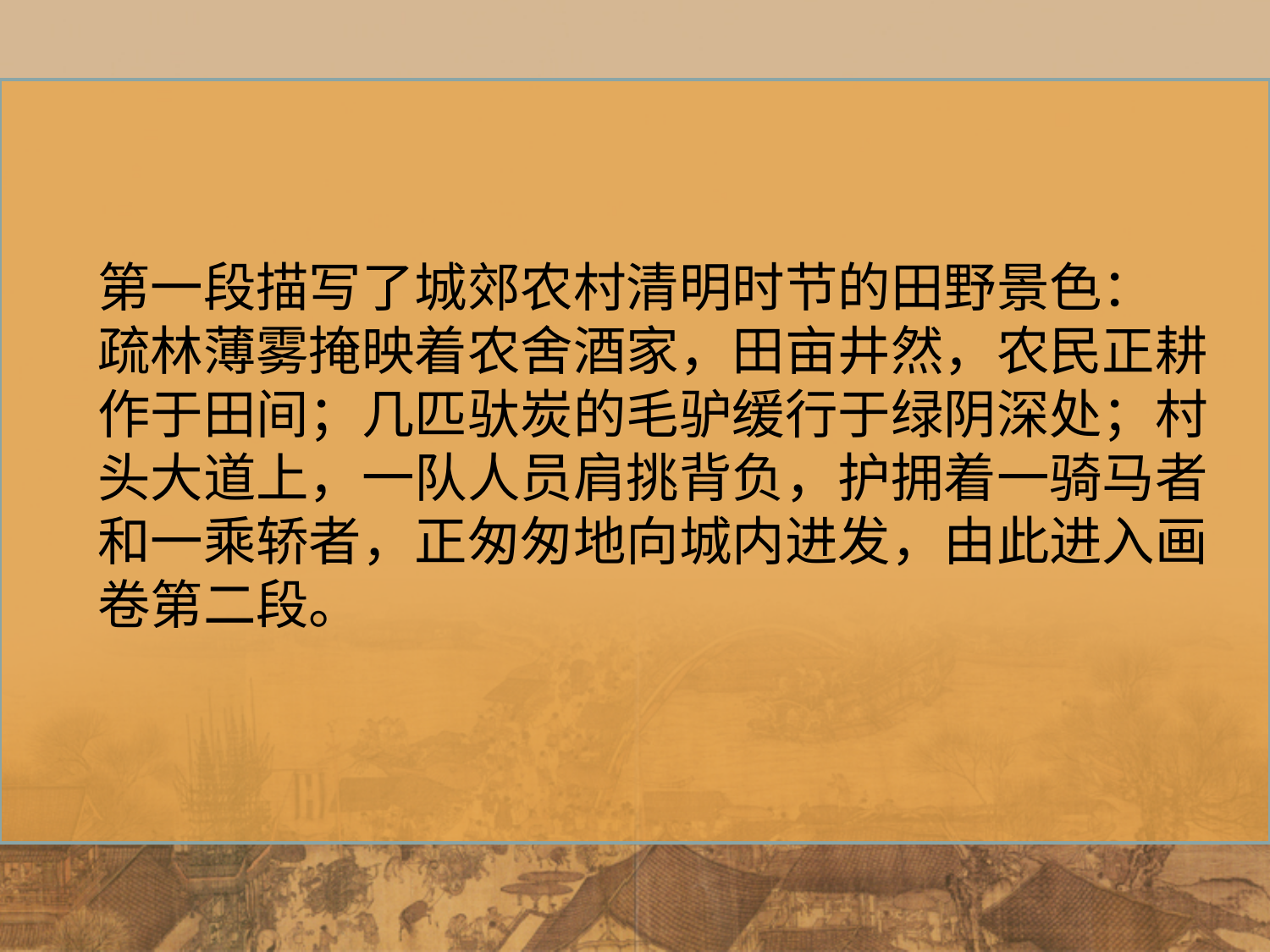

第一段描写了城郊农村清明时节的田野景色：
疏林薄雾掩映着农舍酒家，田亩井然，农民正耕
作于田间；几匹驮炭的毛驴缓行于绿阴深处；村
头大道上，一队人员肩挑背负，护拥着一骑马者
和一乘轿者，正匆匆地向城内进发，由此进入画
卷第二段。